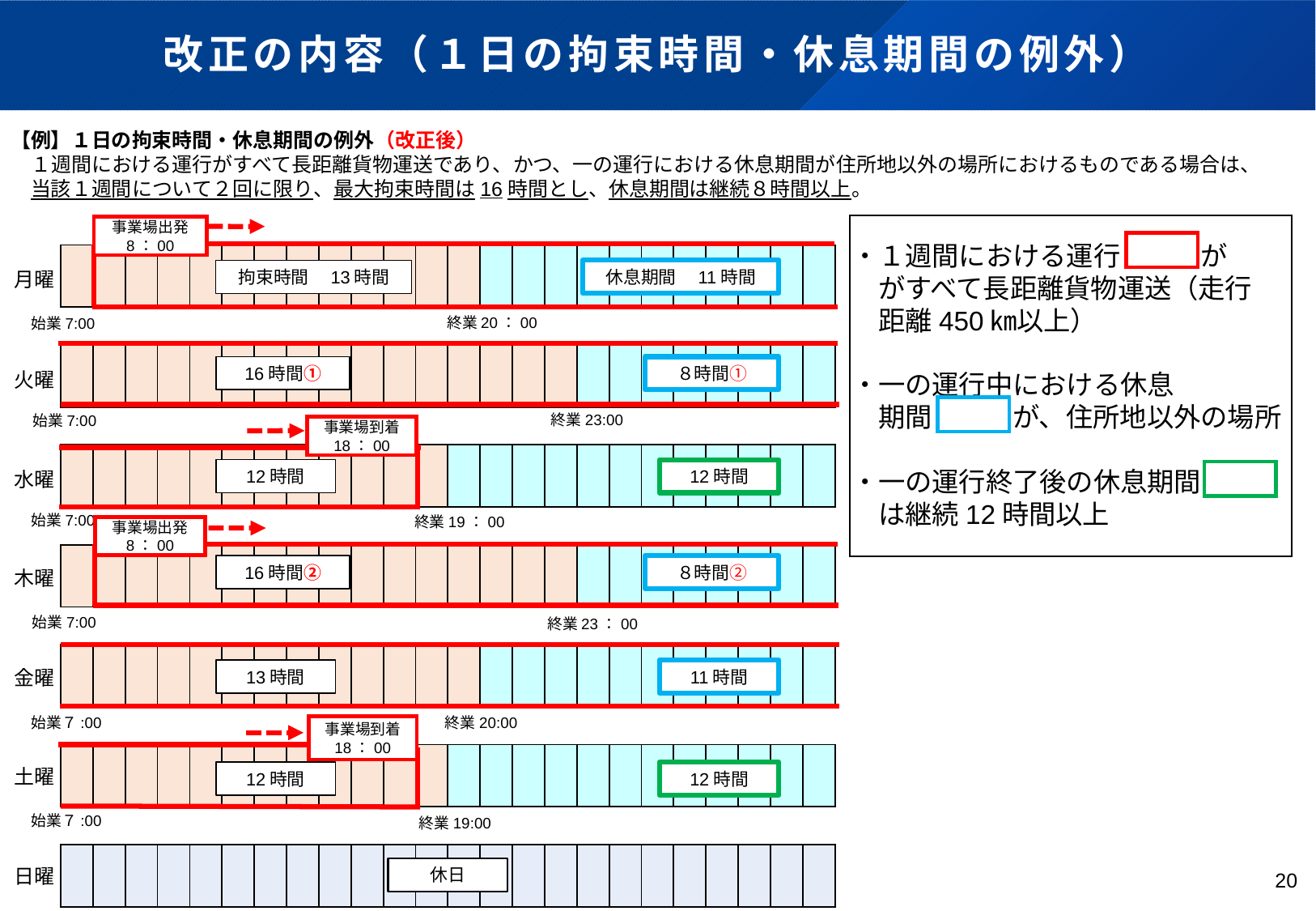

改正の内容（１日の拘束時間・休息期間の例外）
【例】１日の拘束時間・休息期間の例外（改正後）
　１週間における運行がすべて長距離貨物運送であり、かつ、一の運行における休息期間が住所地以外の場所におけるものである場合は、
　当該１週間について２回に限り、最大拘束時間は16時間とし、休息期間は継続８時間以上。

事業場出発
8：00

・１週間における運行　　　が
　がすべて長距離貨物運送（走行
　距離450㎞以上）

・一の運行中における休息
　期間　　　が、住所地以外の場所

・一の運行終了後の休息期間
　は継続12時間以上
|  |  |  |  |  |  |  |  |  |  |  |  |  |  |  |  |  |  |  |  |  |  |  |  |
| --- | --- | --- | --- | --- | --- | --- | --- | --- | --- | --- | --- | --- | --- | --- | --- | --- | --- | --- | --- | --- | --- | --- | --- |
月曜
拘束時間　13時間
休息期間　11時間
終業20：00
始業7:00
|  |  |  |  |  |  |  |  |  |  |  |  |  |  |  |  |  |  |  |  |  |  |  |  |
| --- | --- | --- | --- | --- | --- | --- | --- | --- | --- | --- | --- | --- | --- | --- | --- | --- | --- | --- | --- | --- | --- | --- | --- |
火曜
16時間①
８時間①

終業23:00
始業7:00
事業場到着
18：00

|  |  |  |  |  |  |  |  |  |  |  |  |  |  |  |  |  |  |  |  |  |  |  |  |
| --- | --- | --- | --- | --- | --- | --- | --- | --- | --- | --- | --- | --- | --- | --- | --- | --- | --- | --- | --- | --- | --- | --- | --- |
水曜
12時間
12時間

始業7:00
終業19：00
事業場出発
8：00
|  |  |  |  |  |  |  |  |  |  |  |  |  |  |  |  |  |  |  |  |  |  |  |  |
| --- | --- | --- | --- | --- | --- | --- | --- | --- | --- | --- | --- | --- | --- | --- | --- | --- | --- | --- | --- | --- | --- | --- | --- |
木曜
16時間②
８時間②
始業7:00
終業23：00
|  |  |  |  |  |  |  |  |  |  |  |  |  |  |  |  |  |  |  |  |  |  |  |  |
| --- | --- | --- | --- | --- | --- | --- | --- | --- | --- | --- | --- | --- | --- | --- | --- | --- | --- | --- | --- | --- | --- | --- | --- |
金曜
13時間
11時間
終業20:00
始業７:00
事業場到着
18：00
|  |  |  |  |  |  |  |  |  |  |  |  |  |  |  |  |  |  |  |  |  |  |  |  |
| --- | --- | --- | --- | --- | --- | --- | --- | --- | --- | --- | --- | --- | --- | --- | --- | --- | --- | --- | --- | --- | --- | --- | --- |
土曜
12時間
12時間
始業７:00
終業19:00
|  |  |  |  |  |  |  |  |  |  |  |  |  |  |  |  |  |  |  |  |  |  |  |  |
| --- | --- | --- | --- | --- | --- | --- | --- | --- | --- | --- | --- | --- | --- | --- | --- | --- | --- | --- | --- | --- | --- | --- | --- |
日曜
休日
20